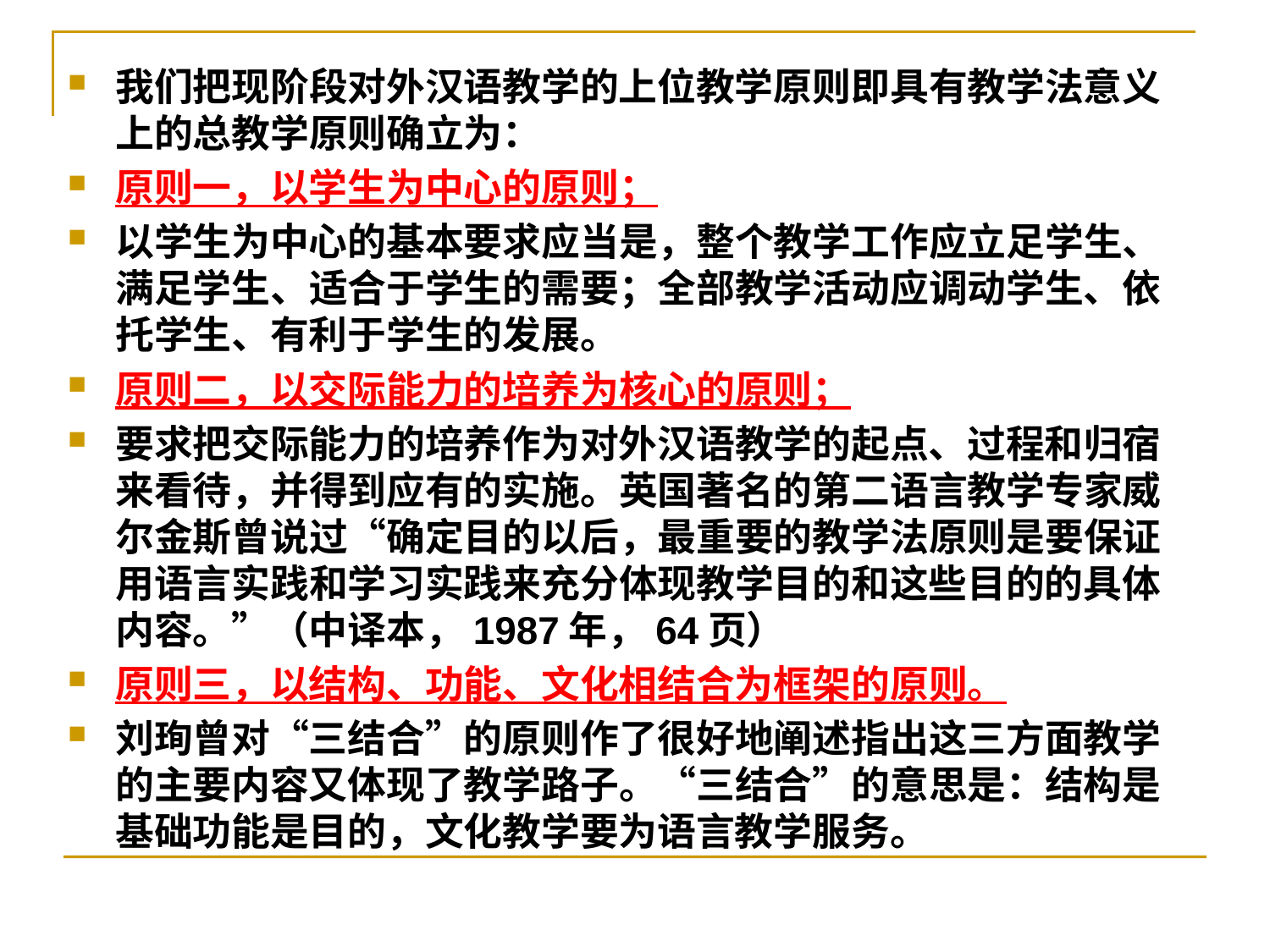

我们把现阶段对外汉语教学的上位教学原则即具有教学法意义上的总教学原则确立为：
原则一，以学生为中心的原则；
以学生为中心的基本要求应当是，整个教学工作应立足学生、满足学生、适合于学生的需要；全部教学活动应调动学生、依托学生、有利于学生的发展。
原则二，以交际能力的培养为核心的原则；
要求把交际能力的培养作为对外汉语教学的起点、过程和归宿来看待，并得到应有的实施。英国著名的第二语言教学专家威尔金斯曾说过“确定目的以后，最重要的教学法原则是要保证用语言实践和学习实践来充分体现教学目的和这些目的的具体内容。”（中译本，1987年，64页）
原则三，以结构、功能、文化相结合为框架的原则。
刘珣曾对“三结合”的原则作了很好地阐述指出这三方面教学的主要内容又体现了教学路子。“三结合”的意思是：结构是基础功能是目的，文化教学要为语言教学服务。